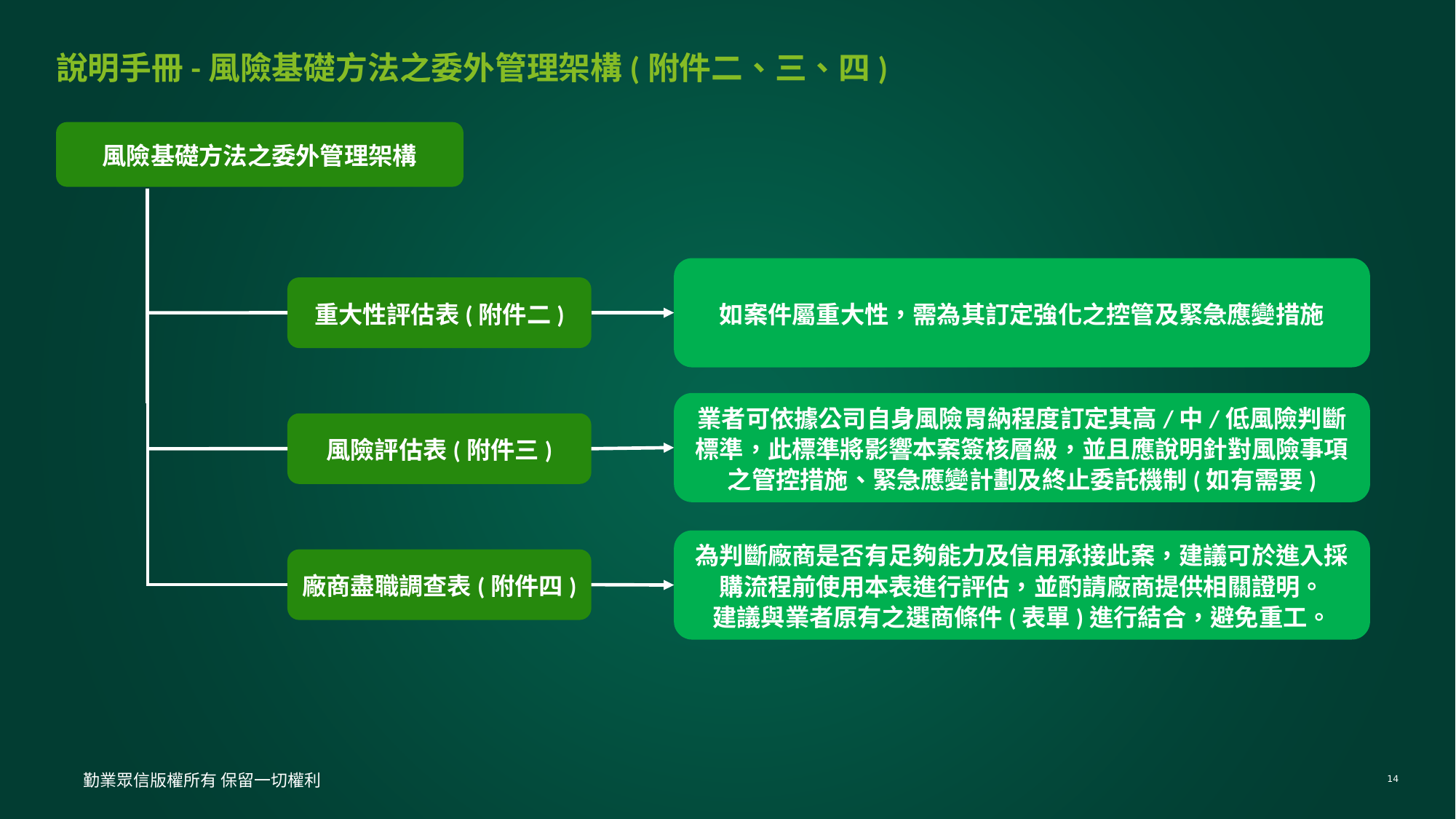

# 說明手冊-風險基礎方法之委外管理架構(附件二、三、四)
風險基礎方法之委外管理架構
如案件屬重大性，需為其訂定強化之控管及緊急應變措施
重大性評估表(附件二)
業者可依據公司自身風險胃納程度訂定其高/中/低風險判斷標準，此標準將影響本案簽核層級，並且應說明針對風險事項之管控措施、緊急應變計劃及終止委託機制(如有需要)
風險評估表(附件三)
為判斷廠商是否有足夠能力及信用承接此案，建議可於進入採購流程前使用本表進行評估，並酌請廠商提供相關證明。
建議與業者原有之選商條件(表單)進行結合，避免重工。
廠商盡職調查表(附件四)